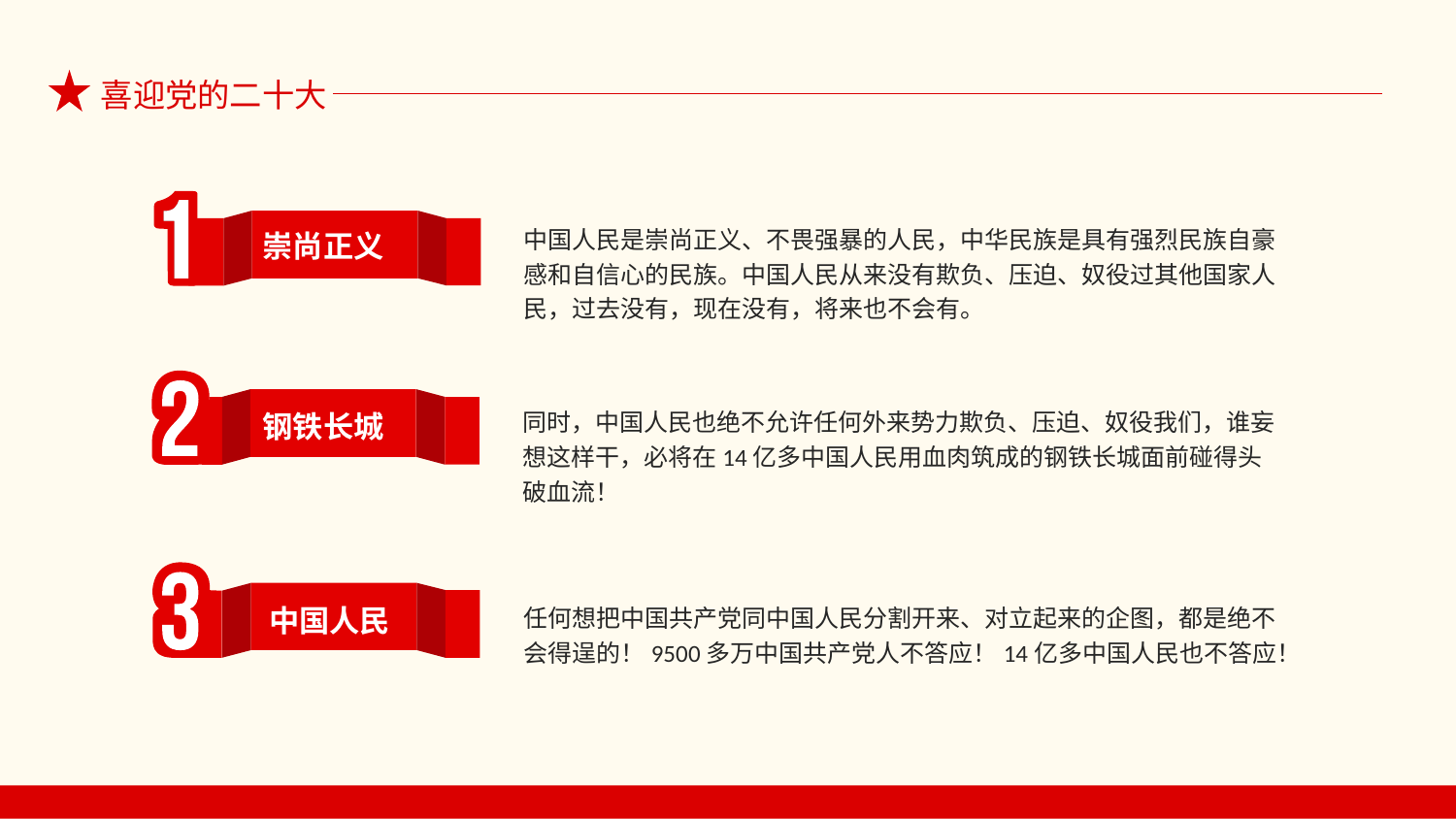

崇尚正义

钢铁长城

中国人民
中国人民是崇尚正义、不畏强暴的人民，中华民族是具有强烈民族自豪感和自信心的民族。中国人民从来没有欺负、压迫、奴役过其他国家人民，过去没有，现在没有，将来也不会有。
同时，中国人民也绝不允许任何外来势力欺负、压迫、奴役我们，谁妄想这样干，必将在14亿多中国人民用血肉筑成的钢铁长城面前碰得头破血流！
任何想把中国共产党同中国人民分割开来、对立起来的企图，都是绝不会得逞的！9500多万中国共产党人不答应！14亿多中国人民也不答应！